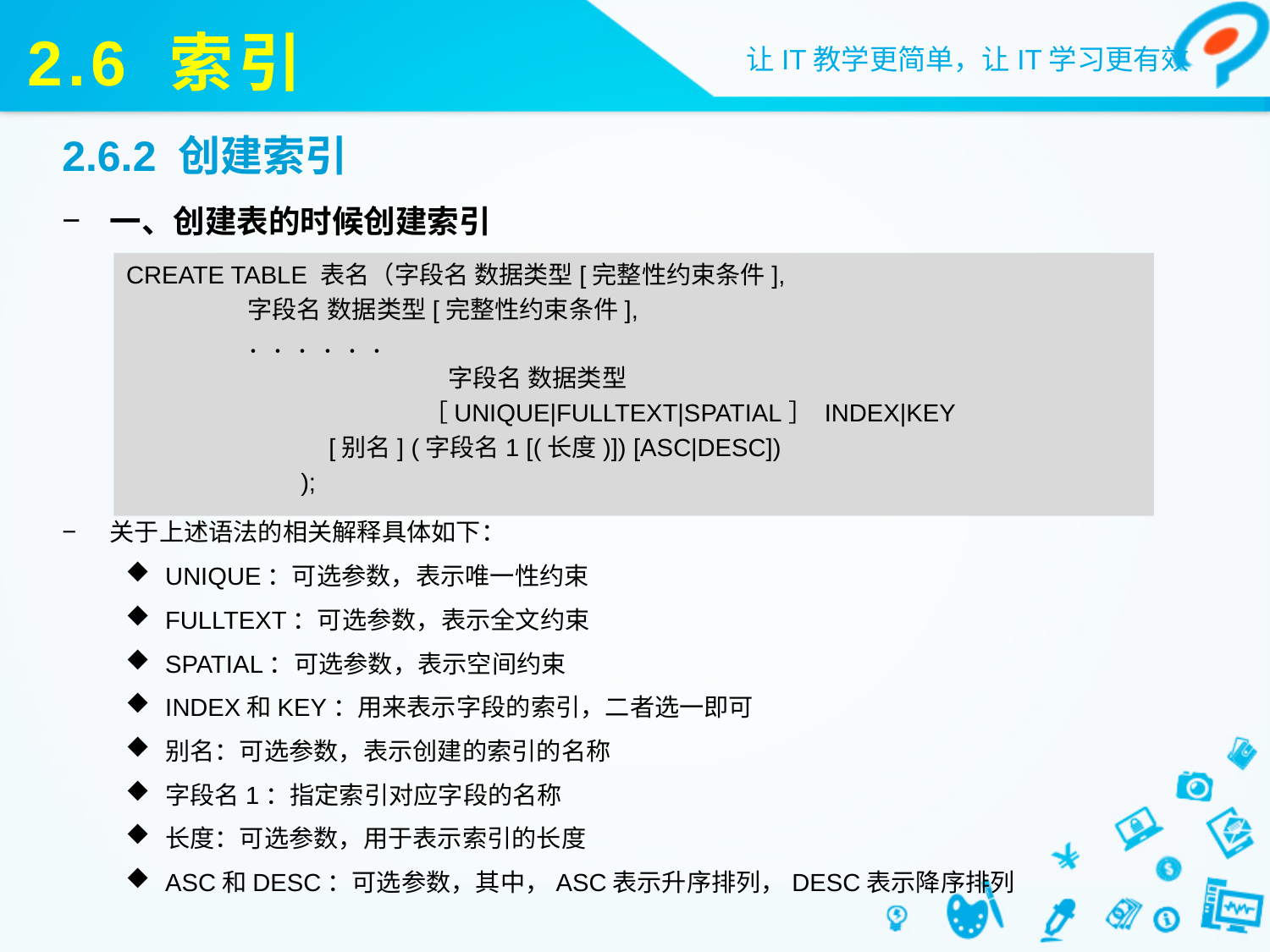

# 2.6 索引
2.6.2 创建索引
一、创建表的时候创建索引

关于上述语法的相关解释具体如下：
UNIQUE：可选参数，表示唯一性约束
FULLTEXT：可选参数，表示全文约束
SPATIAL：可选参数，表示空间约束
INDEX和KEY：用来表示字段的索引，二者选一即可
别名：可选参数，表示创建的索引的名称
字段名1：指定索引对应字段的名称
长度：可选参数，用于表示索引的长度
ASC和DESC：可选参数，其中，ASC表示升序排列，DESC表示降序排列

CREATE TABLE 表名（字段名 数据类型[完整性约束条件],
                     字段名 数据类型[完整性约束条件],
                     ．．．．．．
　　　　　　　　　　　　　字段名 数据类型
　　　　　　　　　　　　［UNIQUE|FULLTEXT|SPATIAL］ INDEX|KEY
                             [别名] (字段名1 [(长度)]) [ASC|DESC])
                         );